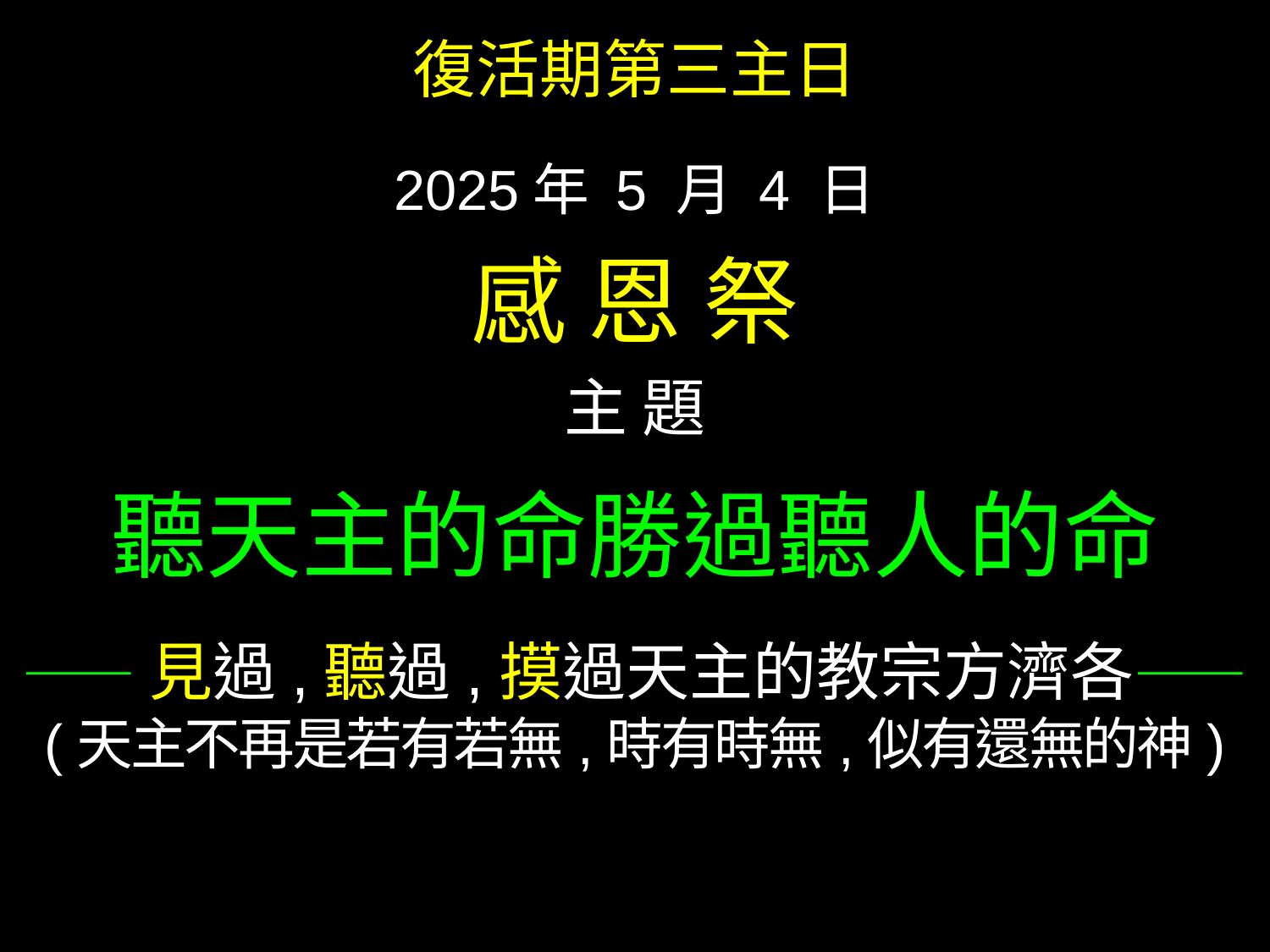

復活期第三主日

2025年 5 月 4 日
感 恩 祭

主 題
聽天主的命勝過聽人的命
——見過,聽過,摸過天主的教宗方濟各——
(天主不再是若有若無,時有時無,似有還無的神)